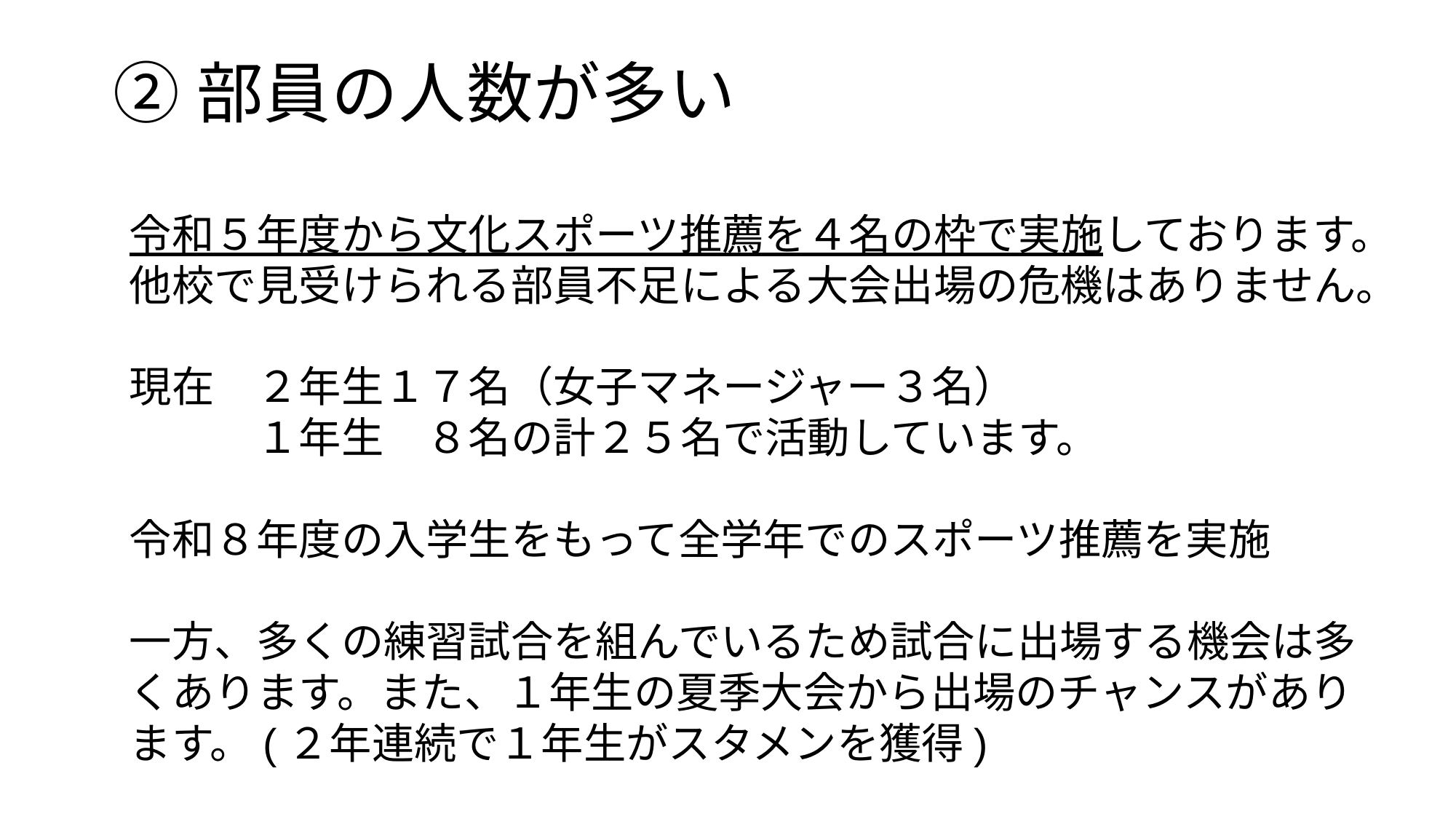

# ②部員の人数が多い
令和５年度から文化スポーツ推薦を４名の枠で実施しております。
他校で見受けられる部員不足による大会出場の危機はありません。

現在　２年生１７名（女子マネージャー３名）
　　　１年生　８名の計２５名で活動しています。

令和８年度の入学生をもって全学年でのスポーツ推薦を実施

一方、多くの練習試合を組んでいるため試合に出場する機会は多くあります。また、１年生の夏季大会から出場のチャンスがあります。(２年連続で１年生がスタメンを獲得)